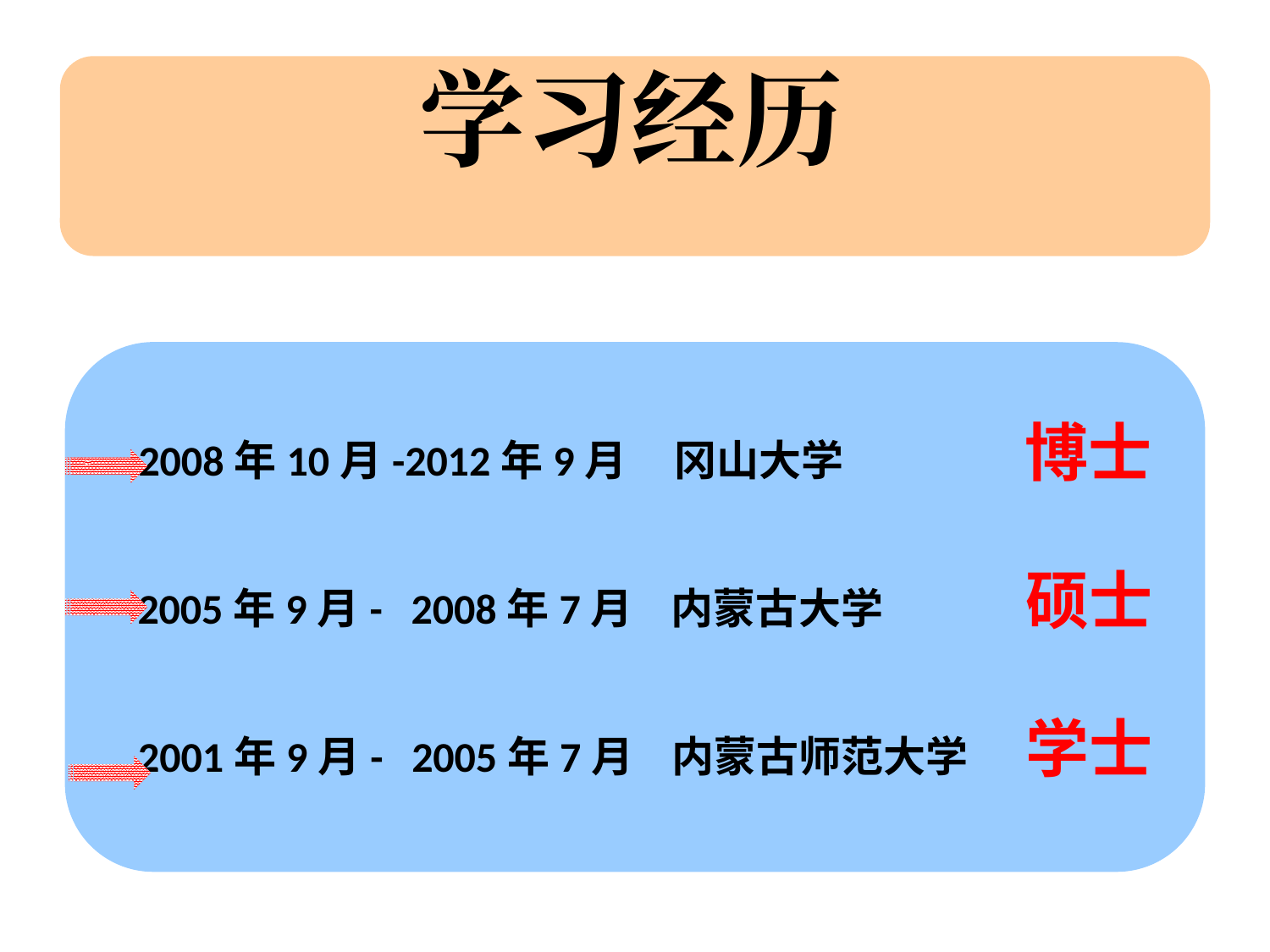

# 学习经历

2008年10月-2012年9月     冈山大学                   博士

2005年9月-   2008年7月    内蒙古大学               硕士

2001年9月-   2005年7月    内蒙古师范大学      学士